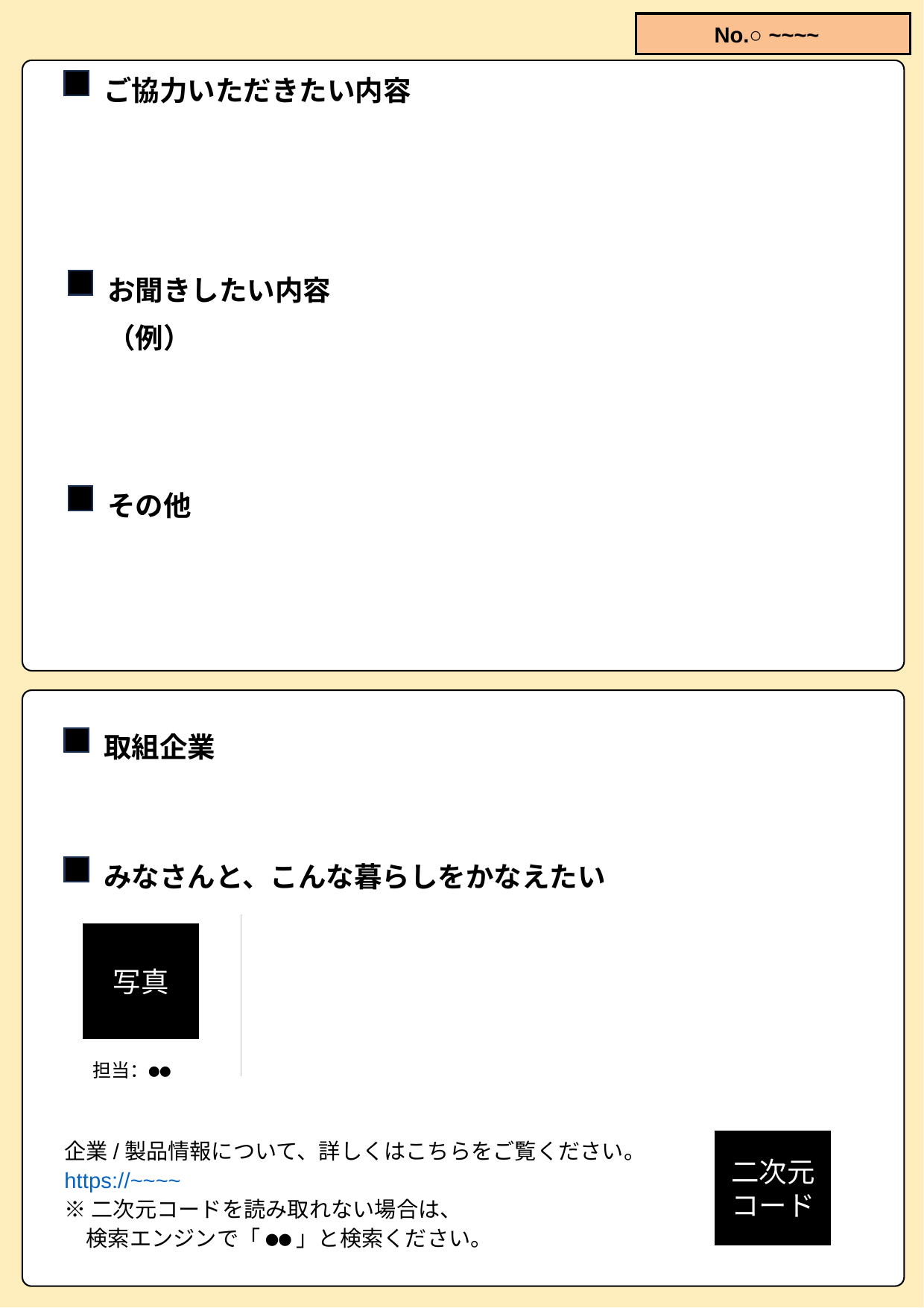

No.○ ~~~~
ご協力いただきたい内容

お聞きしたい内容（例）

その他

取組企業

みなさんと、こんな暮らしをかなえたい

写真
担当：⚫︎⚫︎
二次元
コード
企業/製品情報について、詳しくはこちらをご覧ください。
https://~~~~
※二次元コードを読み取れない場合は、
　検索エンジンで「 ⚫︎⚫︎ 」と検索ください。